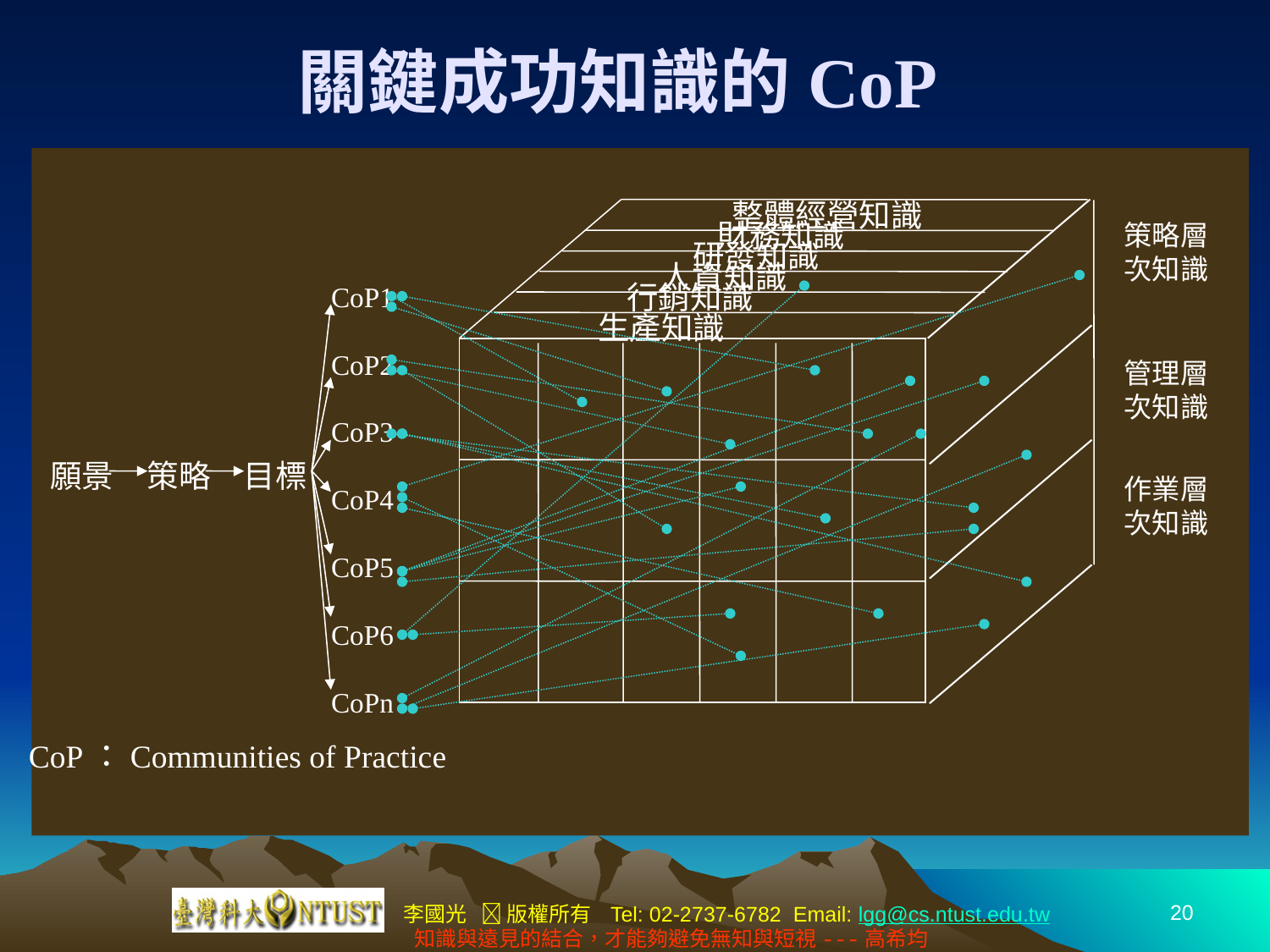

關鍵成功知識的CoP

整體經營知識

財務知識
策略層
次知識

研發知識

人資知識

行銷知識
CoP1

CoP2

CoP3

CoP4

CoP5

CoP6

CoPn

生產知識

管理層
次知識

願景
策略
目標

作業層
次知識

CoP：Communities of Practice
20